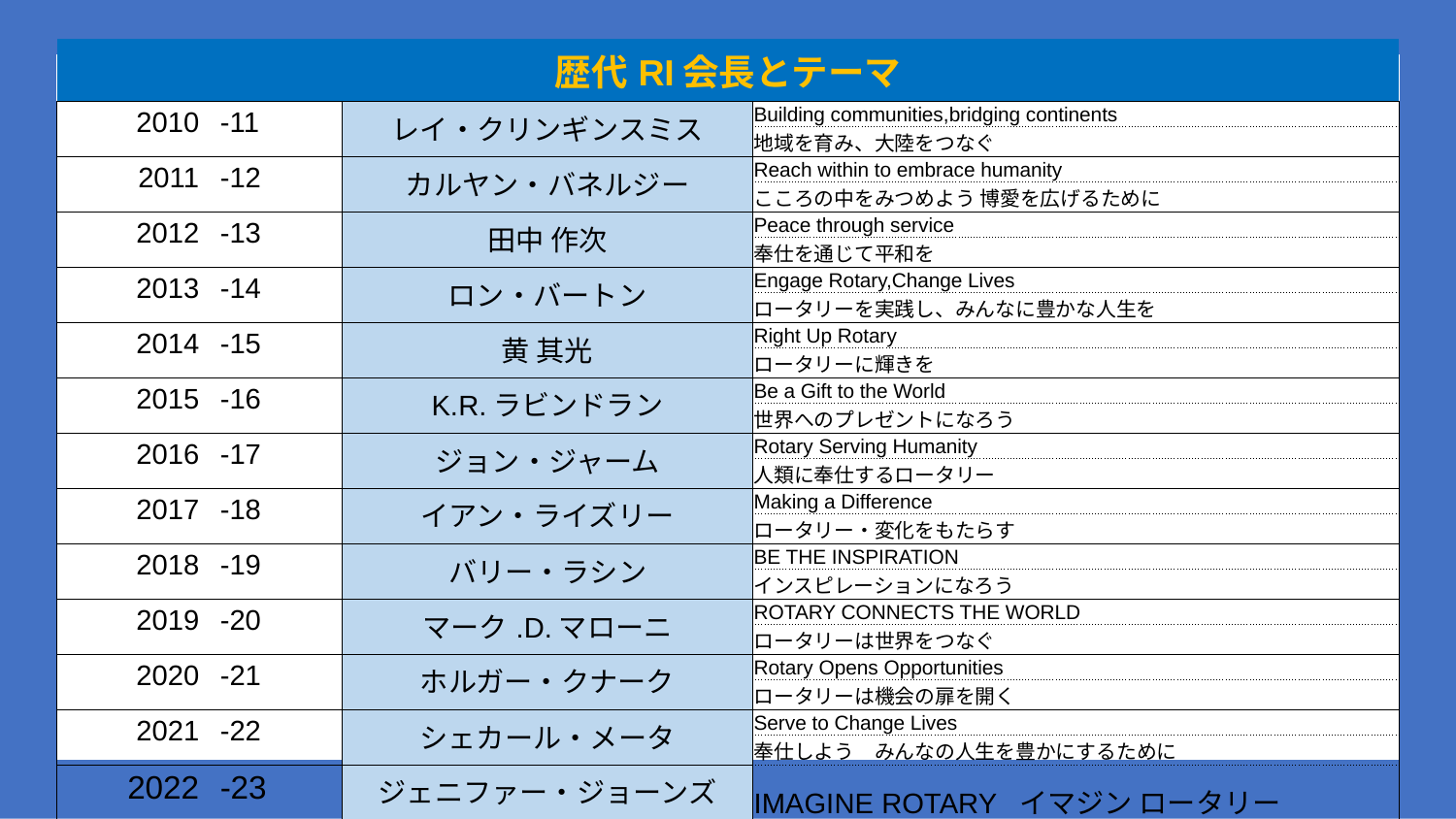

| 歴代RI会長とテーマ |  |  |  |
| --- | --- | --- | --- |
| 2010 | -11 | レイ・クリンギンスミス | Building communities,bridging continents |
|  |  |  | 地域を育み、大陸をつなぐ |
| 2011 | -12 | カルヤン・バネルジー | Reach within to embrace humanity |
|  |  |  | こころの中をみつめよう 博愛を広げるために |
| 2012 | -13 | 田中 作次 | Peace through service |
|  |  |  | 奉仕を通じて平和を |
| 2013 | -14 | ロン・バートン | Engage Rotary,Change Lives |
|  |  |  | ロータリーを実践し、みんなに豊かな人生を |
| 2014 | -15 | 黄 其光 | Right Up Rotary |
|  |  |  | ロータリーに輝きを |
| 2015 | -16 | K.R.ラビンドラン | Be a Gift to the World |
|  |  |  | 世界へのプレゼントになろう |
| 2016 | -17 | ジョン・ジャーム | Rotary Serving Humanity |
|  |  |  | 人類に奉仕するロータリー |
| 2017 | -18 | イアン・ライズリー | Making a Difference |
|  |  |  | ロータリー・変化をもたらす |
| 2018 | -19 | バリー・ラシン | BE THE INSPIRATION |
|  |  |  | インスピレーションになろう |
| 2019 | -20 | マーク.D.マローニ | ROTARY CONNECTS THE WORLD |
|  |  |  | ロータリーは世界をつなぐ |
| 2020 | -21 | ホルガー・クナーク | Rotary Opens Opportunities |
|  |  |  | ロータリーは機会の扉を開く |
| 2021 | -22 | シェカール・メータ | Serve to Change Lives |
|  |  |  | 奉仕しよう　みんなの人生を豊かにするために |
| 2022 | -23 | ジェニファー・ジョーンズ | IMAGINE ROTARY イマジン ロータリー |

43